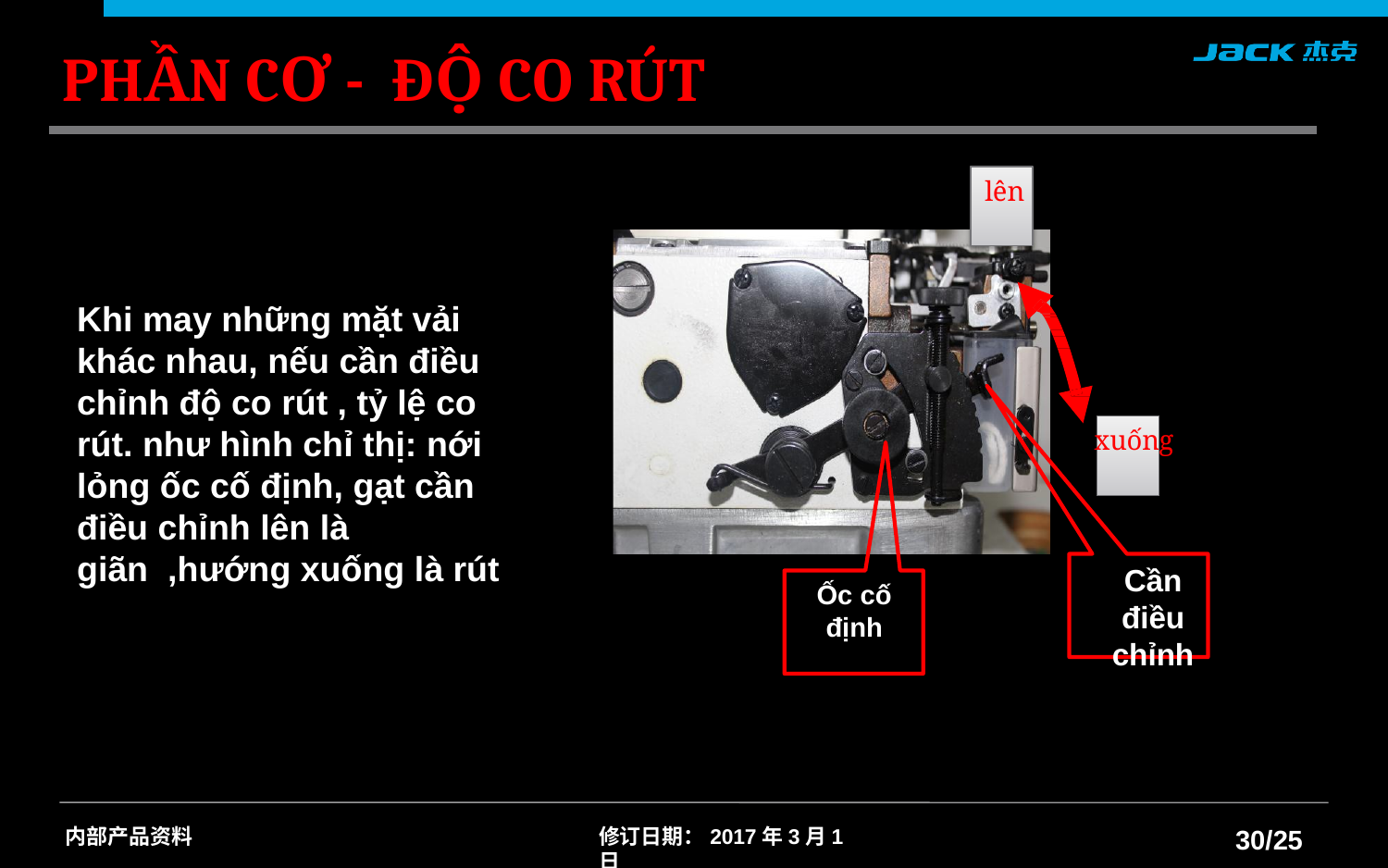

PHẦN CƠ -  ĐỘ CO RÚT

lên

Khi may những mặt vải khác nhau, nếu cần điều chỉnh độ co rút , tỷ lệ co rút. như hình chỉ thị: nới lỏng ốc cố định, gạt cần điều chỉnh lên là giãn  ,hướng xuống là rút

xuống

Cần điều chỉnh
Ốc cố định
30/25
内部产品资料
修订日期：2017年3月1日